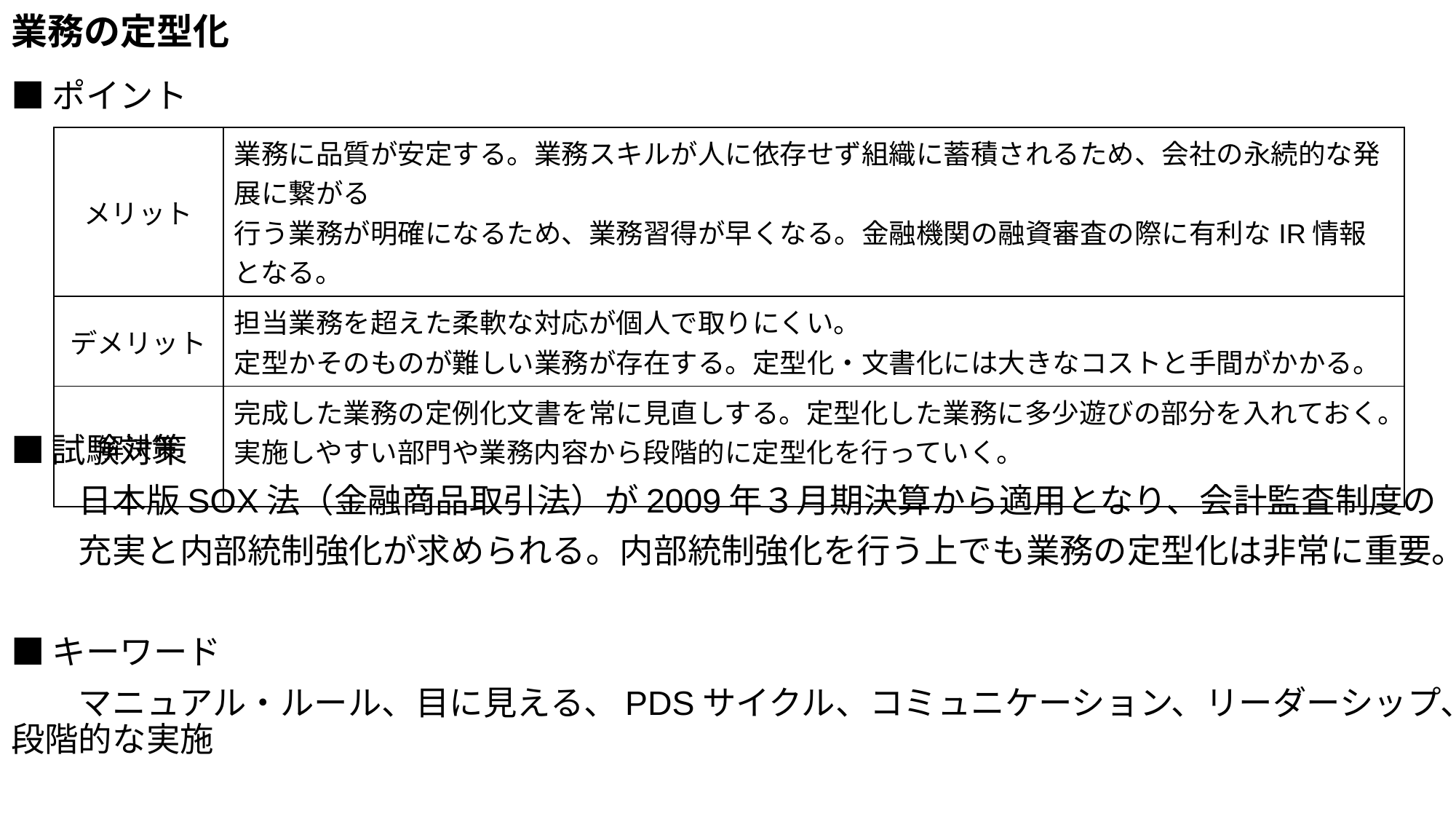

# 業務の定型化
■ポイント

■試験対策
　　日本版SOX法（金融商品取引法）が2009年３月期決算から適用となり、会計監査制度の
　　充実と内部統制強化が求められる。内部統制強化を行う上でも業務の定型化は非常に重要。

■キーワード
　　マニュアル・ルール、目に見える、PDSサイクル、コミュニケーション、リーダーシップ、段階的な実施
| メリット | 業務に品質が安定する。業務スキルが人に依存せず組織に蓄積されるため、会社の永続的な発展に繋がる 行う業務が明確になるため、業務習得が早くなる。金融機関の融資審査の際に有利なIR情報となる。 |
| --- | --- |
| デメリット | 担当業務を超えた柔軟な対応が個人で取りにくい。 定型かそのものが難しい業務が存在する。定型化・文書化には大きなコストと手間がかかる。 |
| 解決策 | 完成した業務の定例化文書を常に見直しする。定型化した業務に多少遊びの部分を入れておく。 実施しやすい部門や業務内容から段階的に定型化を行っていく。 |